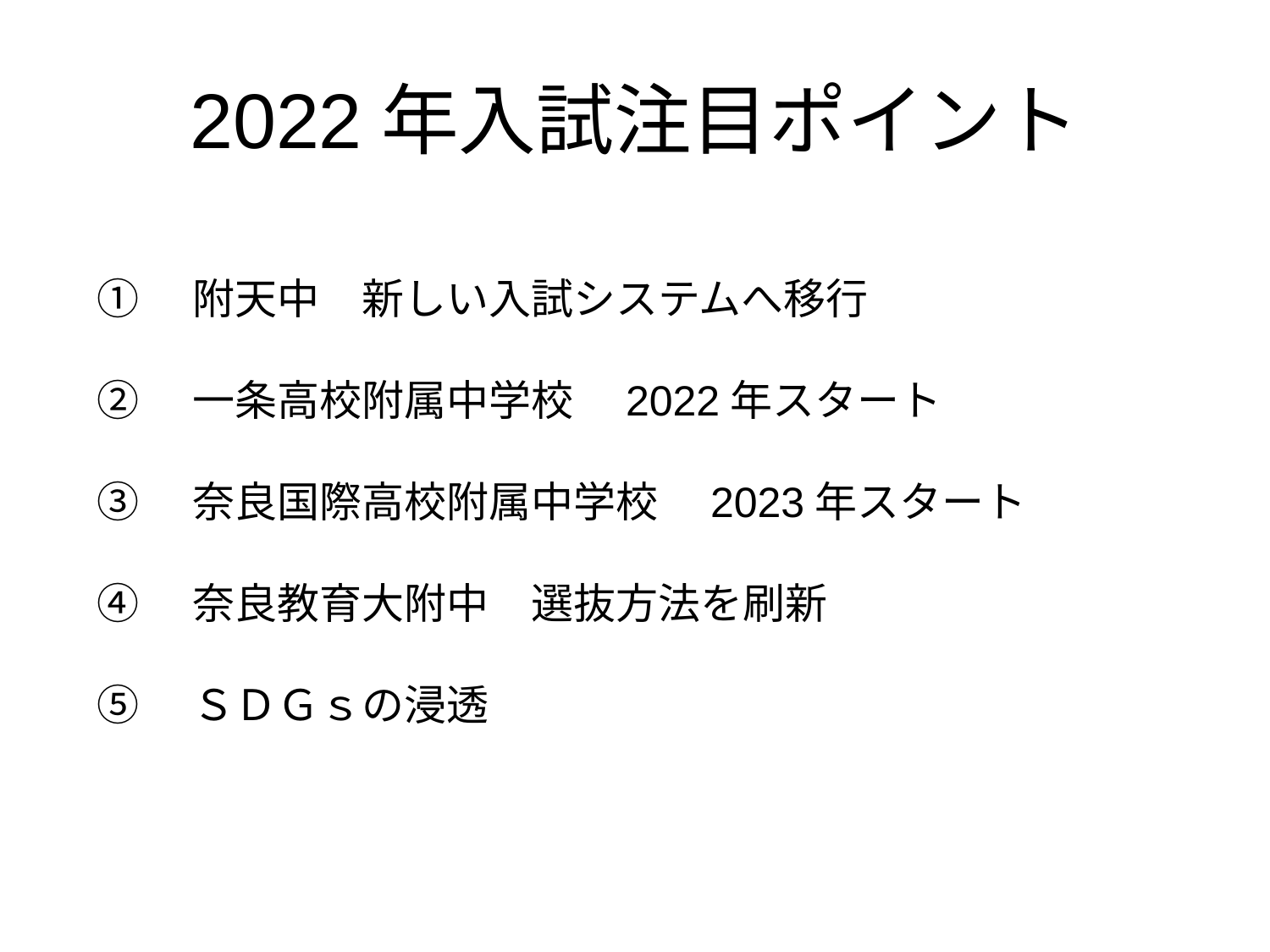

# 2022年入試注目ポイント
①　附天中　新しい入試システムへ移行

②　一条高校附属中学校　2022年スタート

③　奈良国際高校附属中学校　2023年スタート

④　奈良教育大附中　選抜方法を刷新

⑤　ＳＤＧｓの浸透